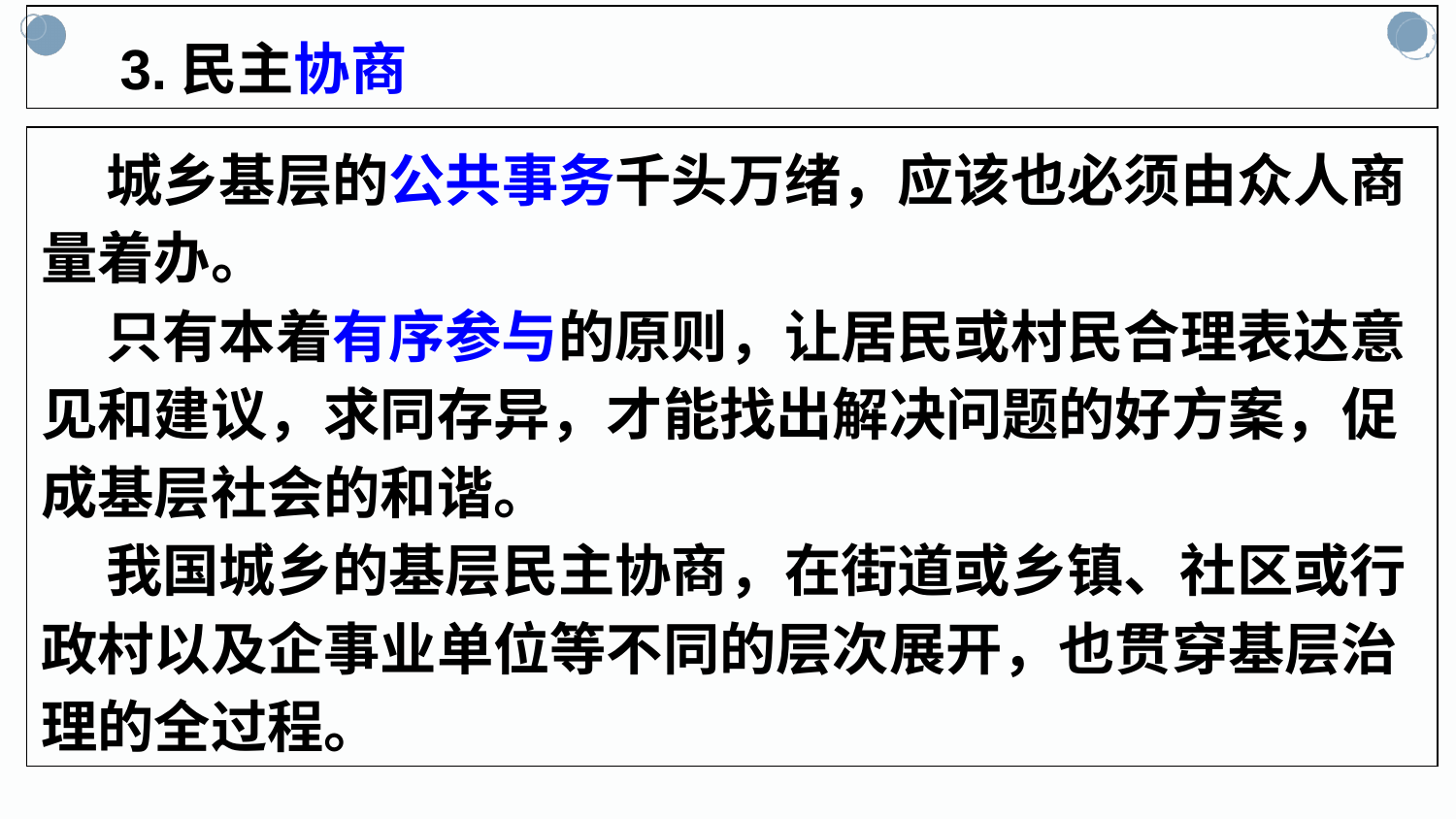

3.民主协商
    城乡基层的公共事务千头万绪，应该也必须由众人商量着办。
    只有本着有序参与的原则，让居民或村民合理表达意见和建议，求同存异，才能找出解决问题的好方案，促成基层社会的和谐。
    我国城乡的基层民主协商，在街道或乡镇、社区或行政村以及企事业单位等不同的层次展开，也贯穿基层治理的全过程。